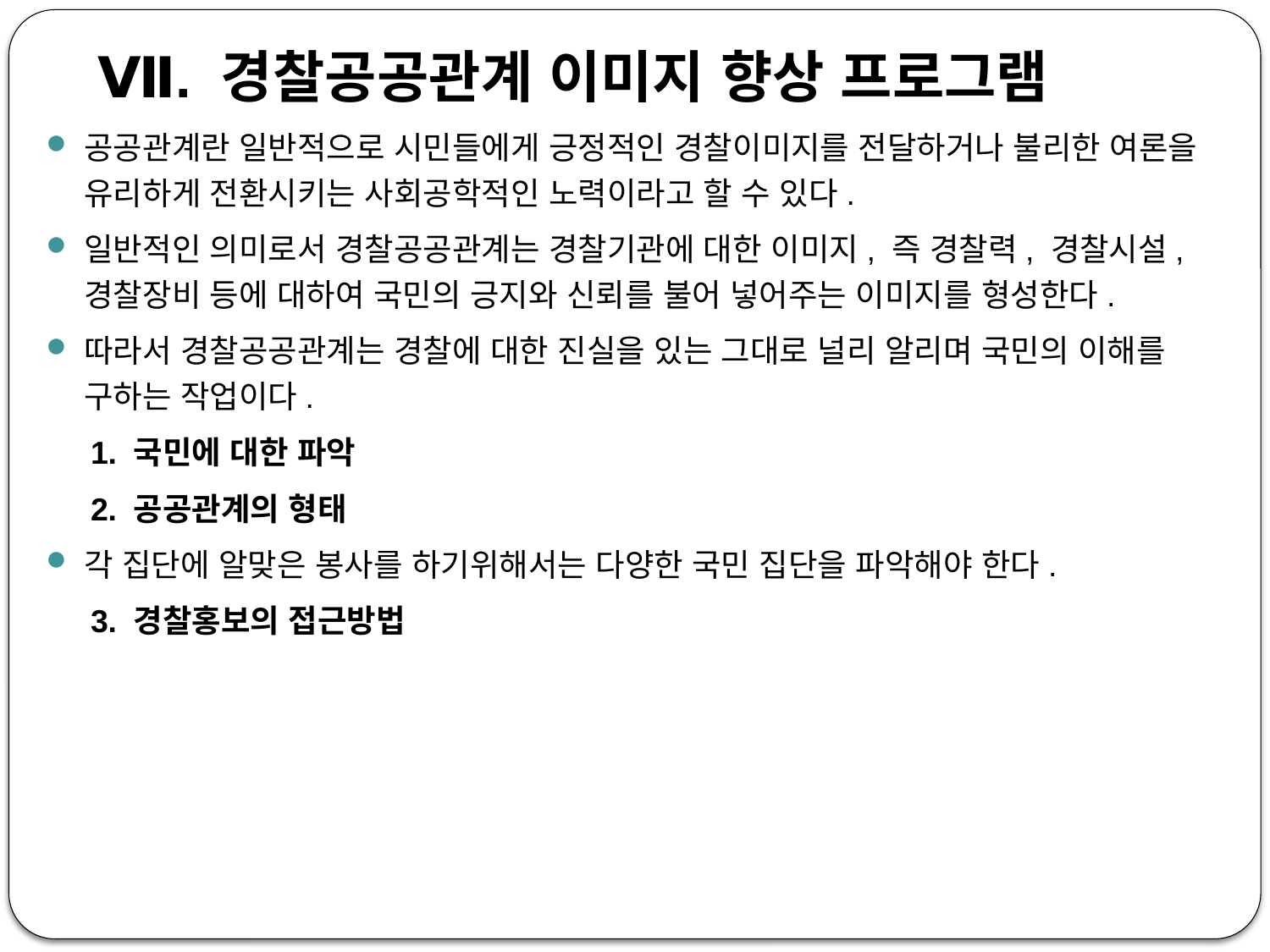

Ⅶ. 경찰공공관계 이미지 향상 프로그램
공공관계란 일반적으로 시민들에게 긍정적인 경찰이미지를 전달하거나 불리한 여론을 유리하게 전환시키는 사회공학적인 노력이라고 할 수 있다.
일반적인 의미로서 경찰공공관계는 경찰기관에 대한 이미지, 즉 경찰력, 경찰시설, 경찰장비 등에 대하여 국민의 긍지와 신뢰를 불어 넣어주는 이미지를 형성한다.
따라서 경찰공공관계는 경찰에 대한 진실을 있는 그대로 널리 알리며 국민의 이해를 구하는 작업이다.
     1. 국민에 대한 파악
     2. 공공관계의 형태
각 집단에 알맞은 봉사를 하기위해서는 다양한 국민 집단을 파악해야 한다.
     3. 경찰홍보의 접근방법